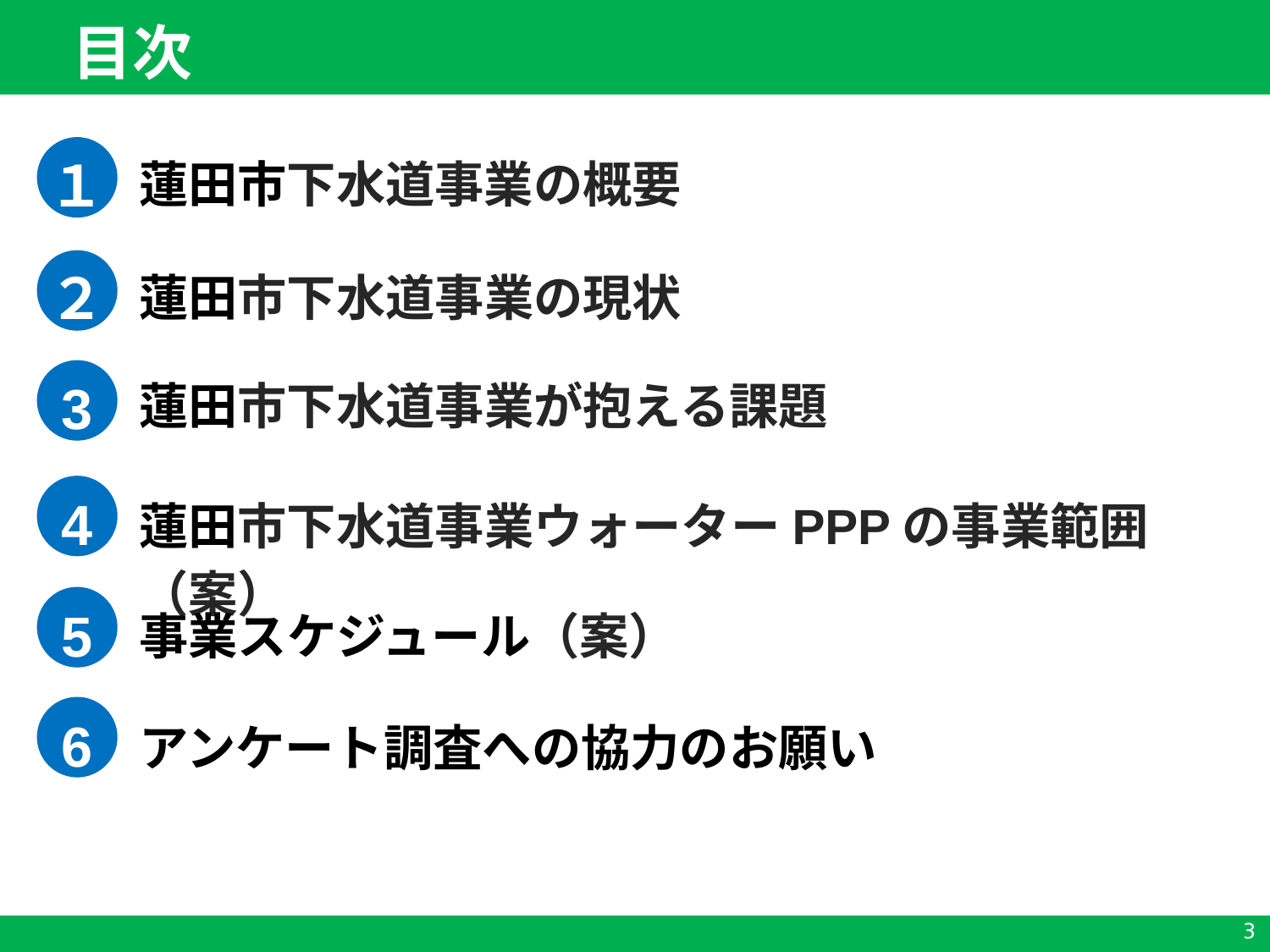

目次

蓮田市下水道事業の概要
１

蓮田市下水道事業の現状
２

蓮田市下水道事業が抱える課題
3

蓮田市下水道事業ウォーターPPPの事業範囲（案）
4

事業スケジュール（案）
5

アンケート調査への協力のお願い
6
3